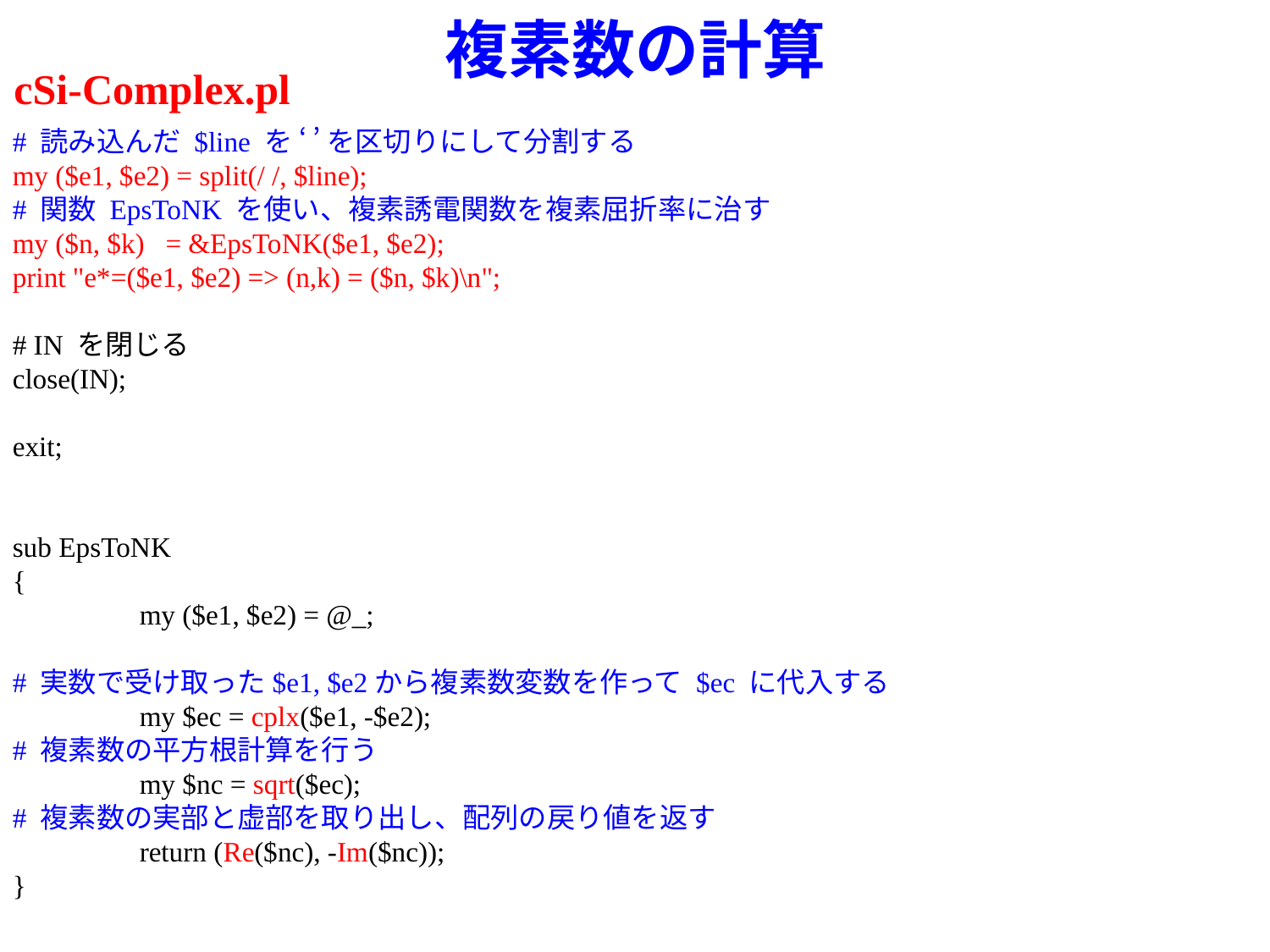

# 複素数の計算
cSi-Complex.pl
# 読み込んだ $line を ‘ ’ を区切りにして分割する
my ($e1, $e2) = split(/ /, $line);
# 関数 EpsToNK を使い、複素誘電関数を複素屈折率に治す
my ($n, $k)   = &EpsToNK($e1, $e2);
print "e*=($e1, $e2) => (n,k) = ($n, $k)\n";

# IN を閉じる
close(IN);

exit;

sub EpsToNK
{
	my ($e1, $e2) = @_;

# 実数で受け取った$e1, $e2から複素数変数を作って $ec に代入する
	my $ec = cplx($e1, -$e2);
# 複素数の平方根計算を行う
	my $nc = sqrt($ec);
# 複素数の実部と虚部を取り出し、配列の戻り値を返す
	return (Re($nc), -Im($nc));
}